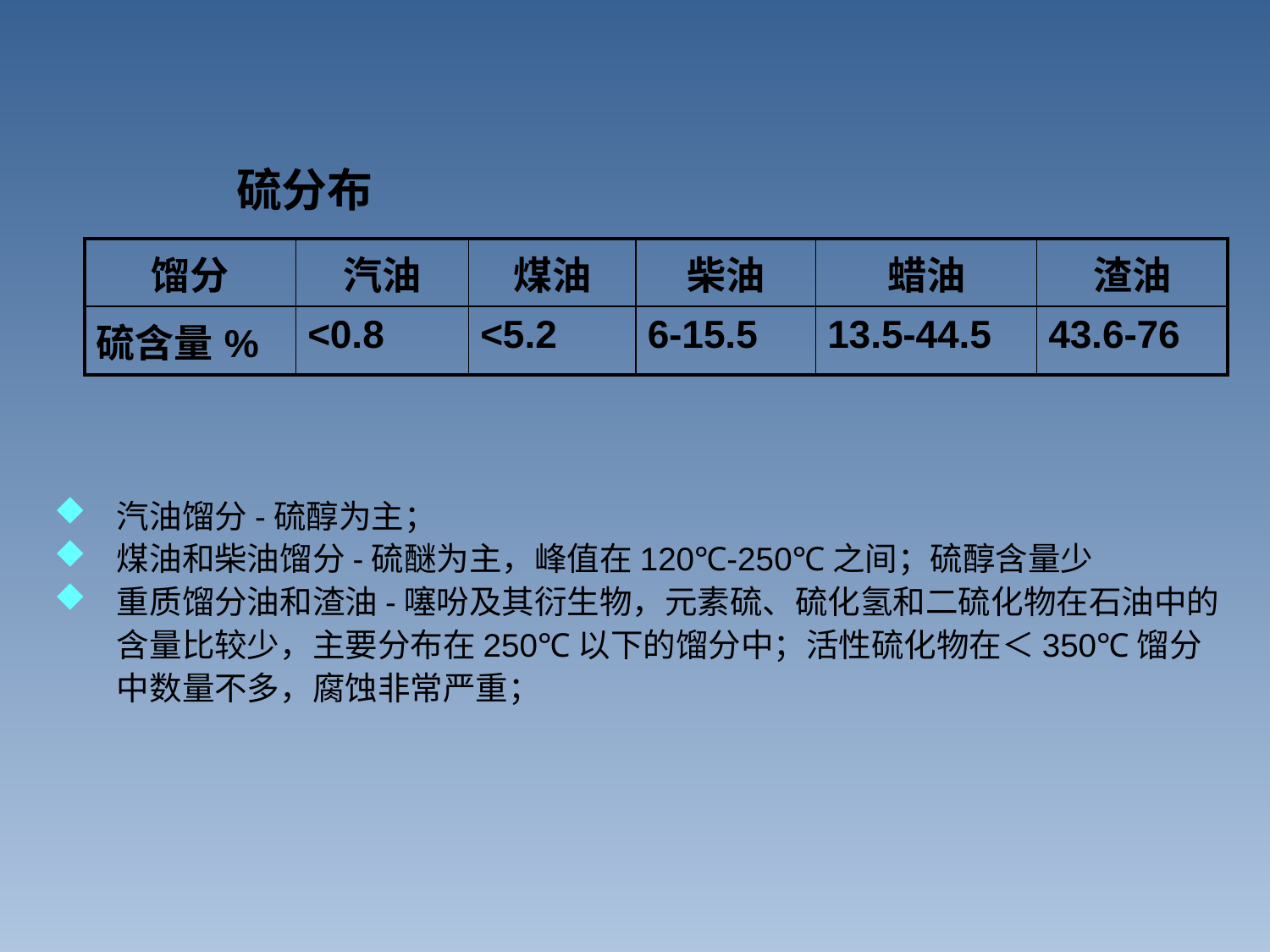

# 硫分布
| 馏分 | 汽油 | 煤油 | 柴油 | 蜡油 | 渣油 |
| --- | --- | --- | --- | --- | --- |
| 硫含量% | <0.8 | <5.2 | 6-15.5 | 13.5-44.5 | 43.6-76 |
汽油馏分-硫醇为主；
煤油和柴油馏分-硫醚为主，峰值在120℃-250℃之间；硫醇含量少
重质馏分油和渣油-噻吩及其衍生物，元素硫、硫化氢和二硫化物在石油中的含量比较少，主要分布在250℃以下的馏分中；活性硫化物在＜350℃馏分中数量不多，腐蚀非常严重；